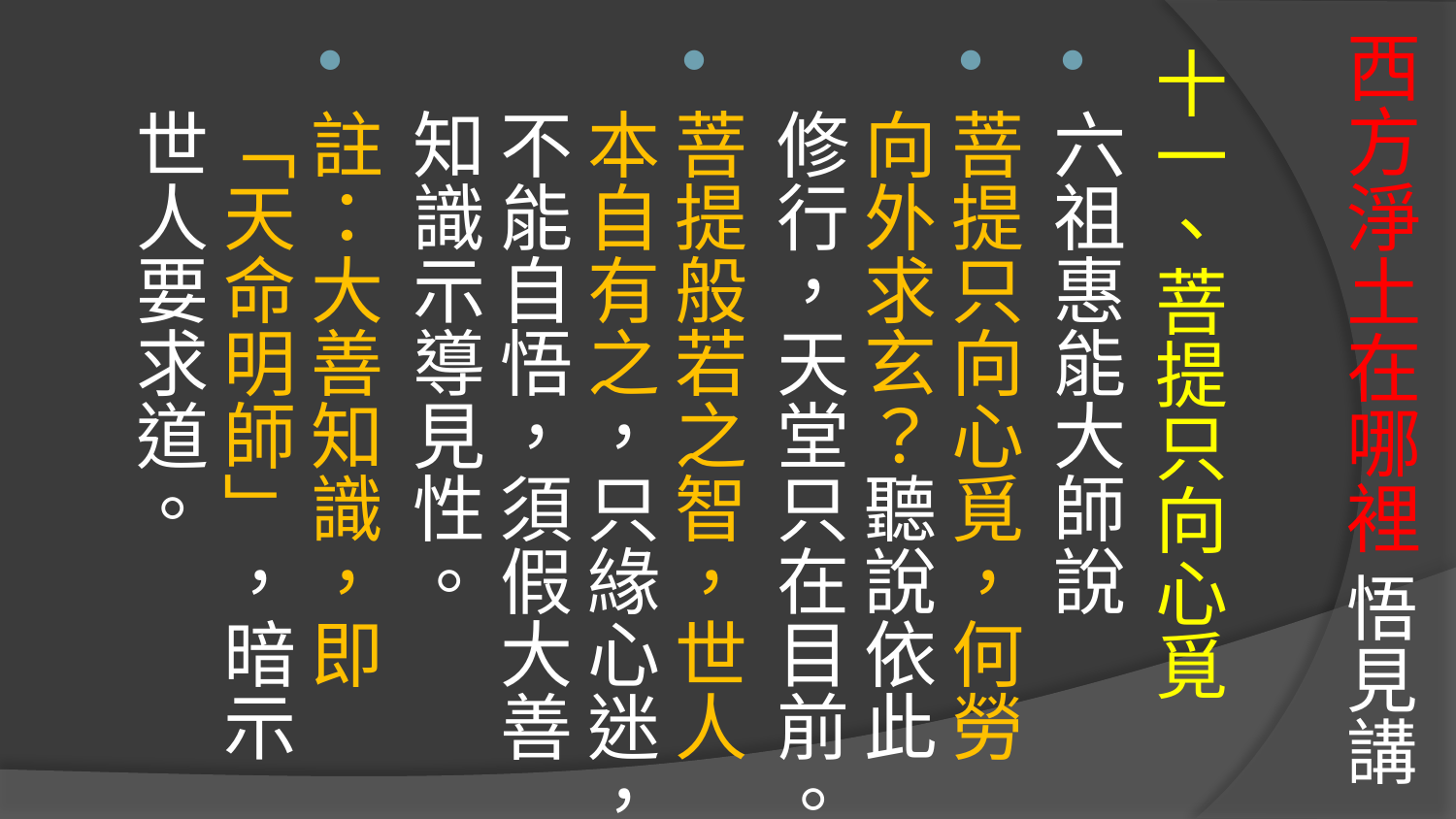

# 西方淨土在哪裡 悟見講
十一、菩提只向心覓
六祖惠能大師說
菩提只向心覓，何勞向外求玄？聽說依此修行，天堂只在目前。
菩提般若之智，世人本自有之，只緣心迷，不能自悟，須假大善知識示導見性。
註：大善知識，即「天命明師」，暗示世人要求道。